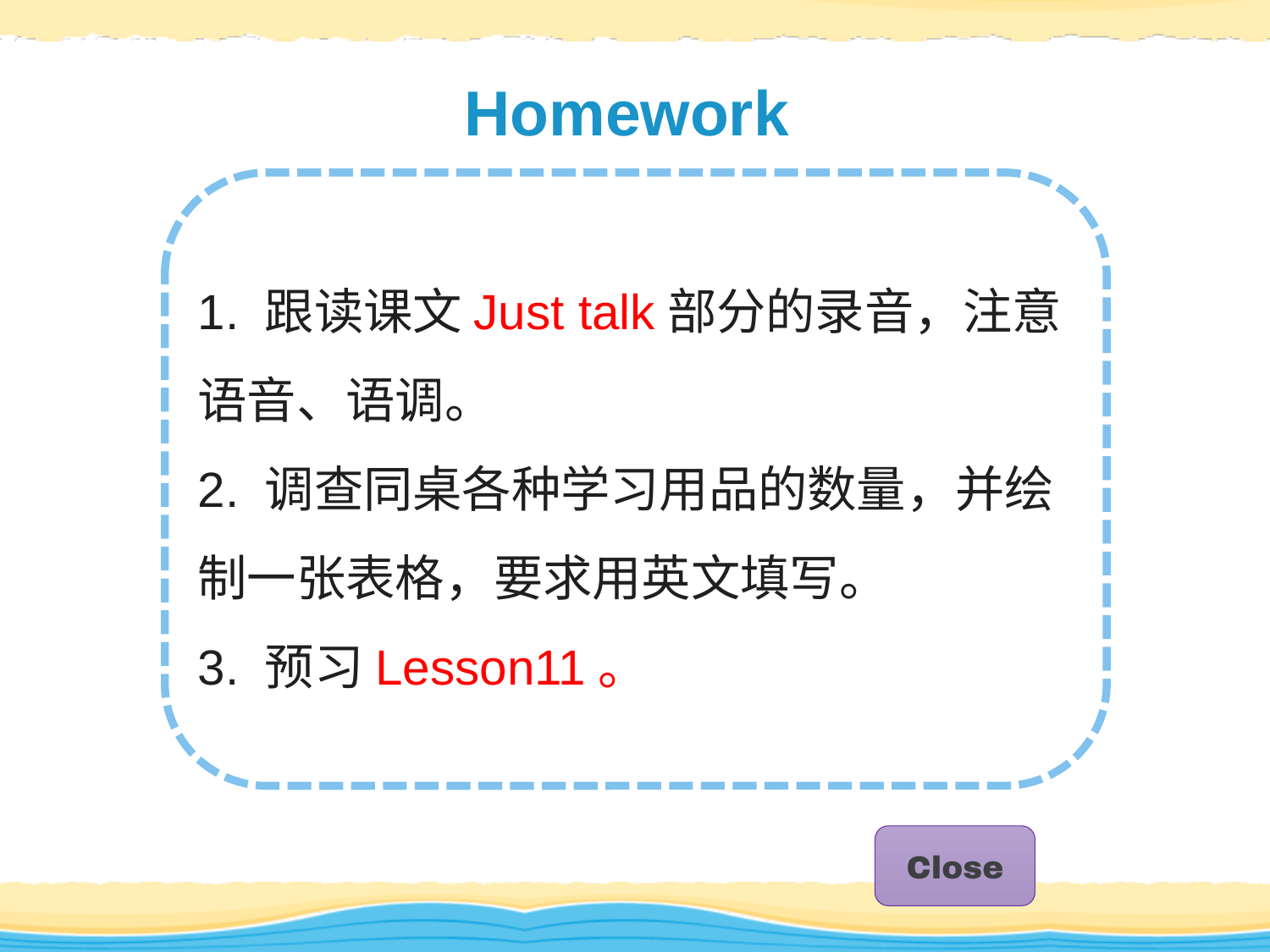

# Homework

1. 跟读课文Just talk部分的录音，注意语音、语调。
2. 调查同桌各种学习用品的数量，并绘制一张表格，要求用英文填写。
3. 预习Lesson11。
Close